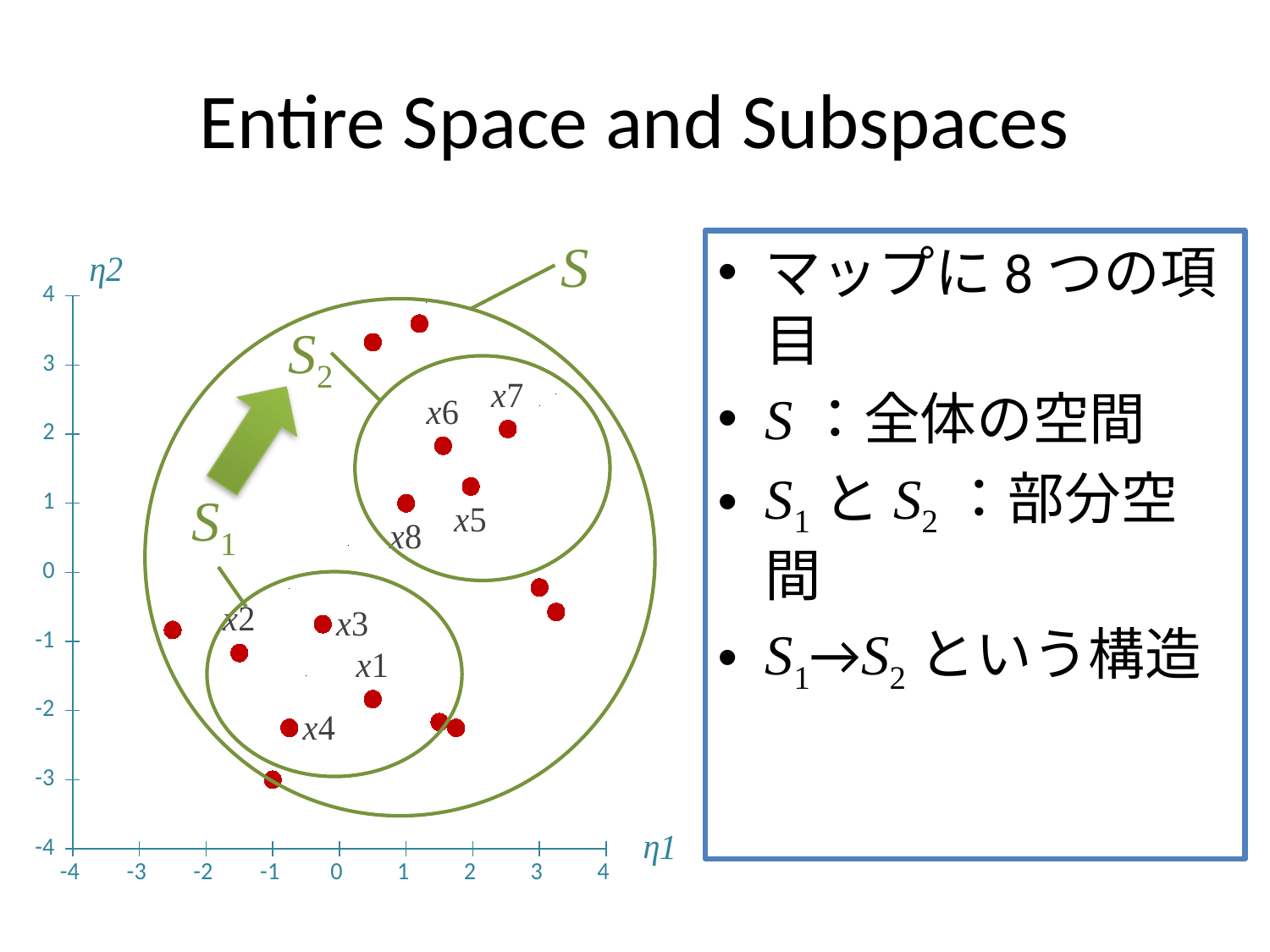

# Entire Space and Subspaces
S

マップに8つの項目
S：全体の空間
S1とS2：部分空間
S1→S2という構造

### Chart

| Category |  |
|---|---|
S2

S1